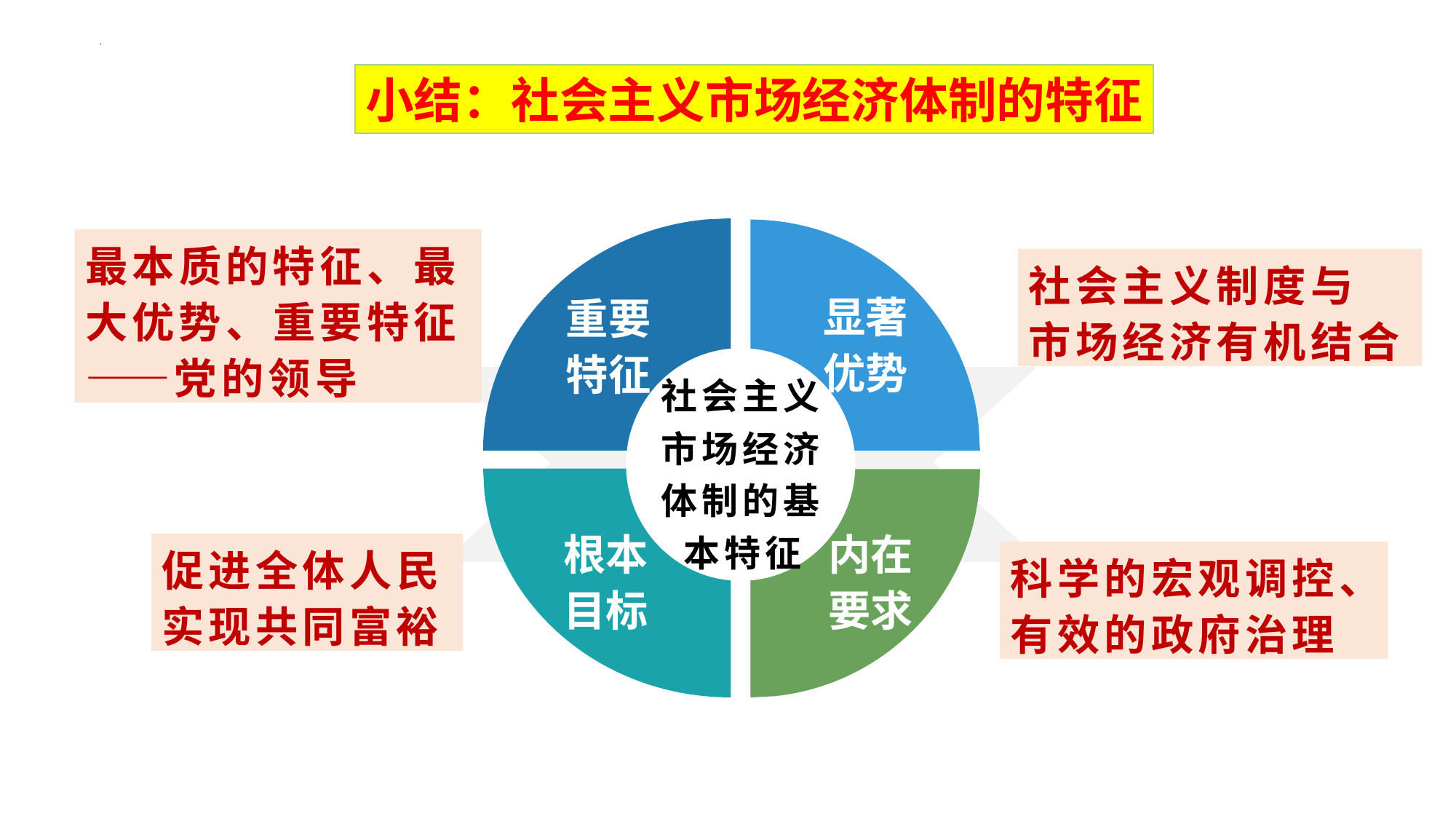

2.2 更好发挥政府作用 课件-【新教材】高中政治统编版（2019）必修二（共33张PPT）_2
小结：社会主义市场经济体制的特征

最本质的特征、最大优势、重要特征——党的领导
社会主义制度与
市场经济有机结合
重要特征
显著优势

社会主义市场经济体制的基本特征

促进全体人民
实现共同富裕
根本目标
内在要求
科学的宏观调控、有效的政府治理
2.2 更好发挥政府作用 课件-【新教材】高中政治统编版（2019）必修二（共33张PPT）_2